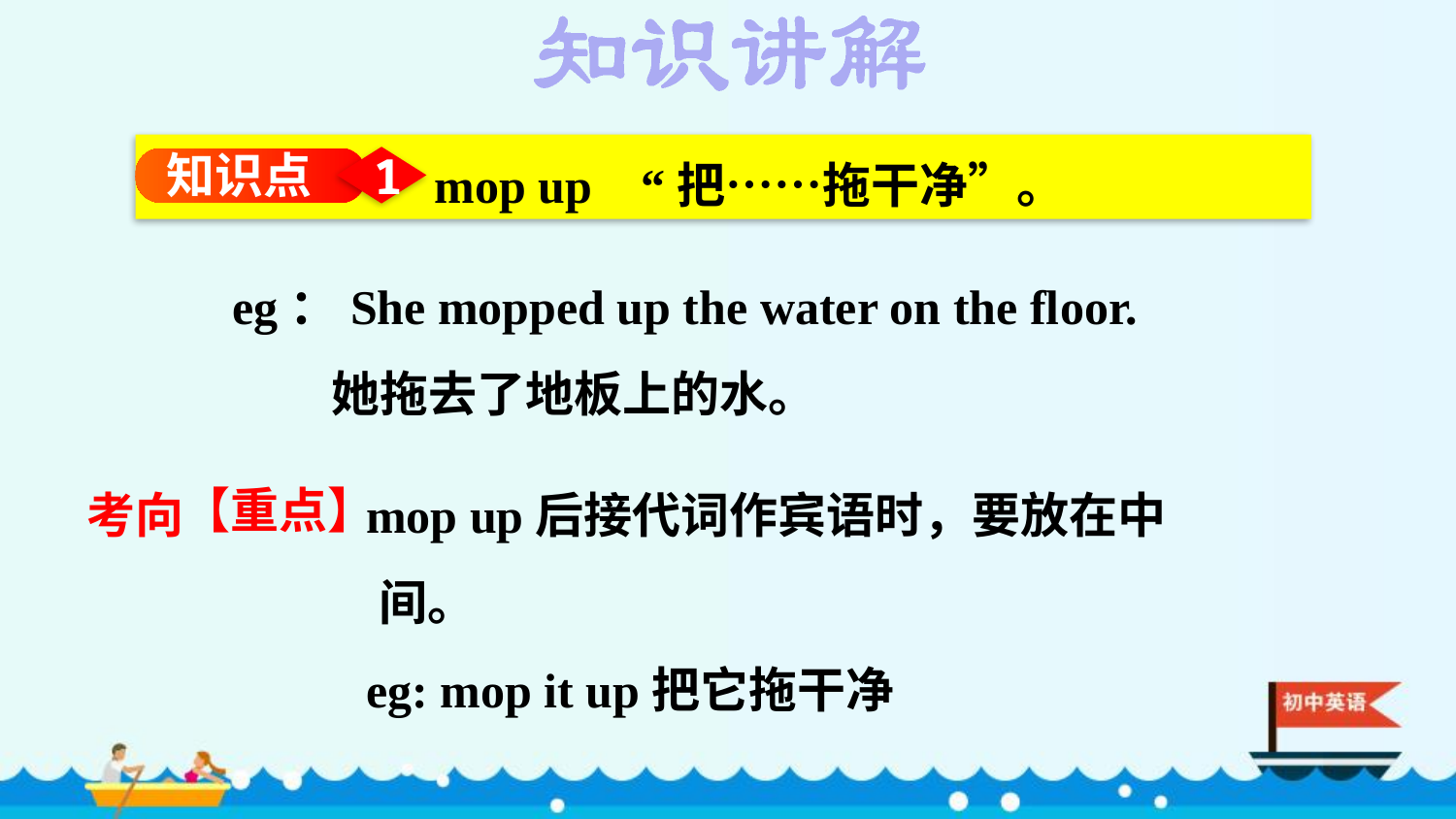

mop up    “把……拖干净”。

知识点
1

eg：She mopped up the water on the floor.
        她拖去了地板上的水。
mop up后接代词作宾语时，要放在中间。
eg: mop it up把它拖干净
考向
【重点】